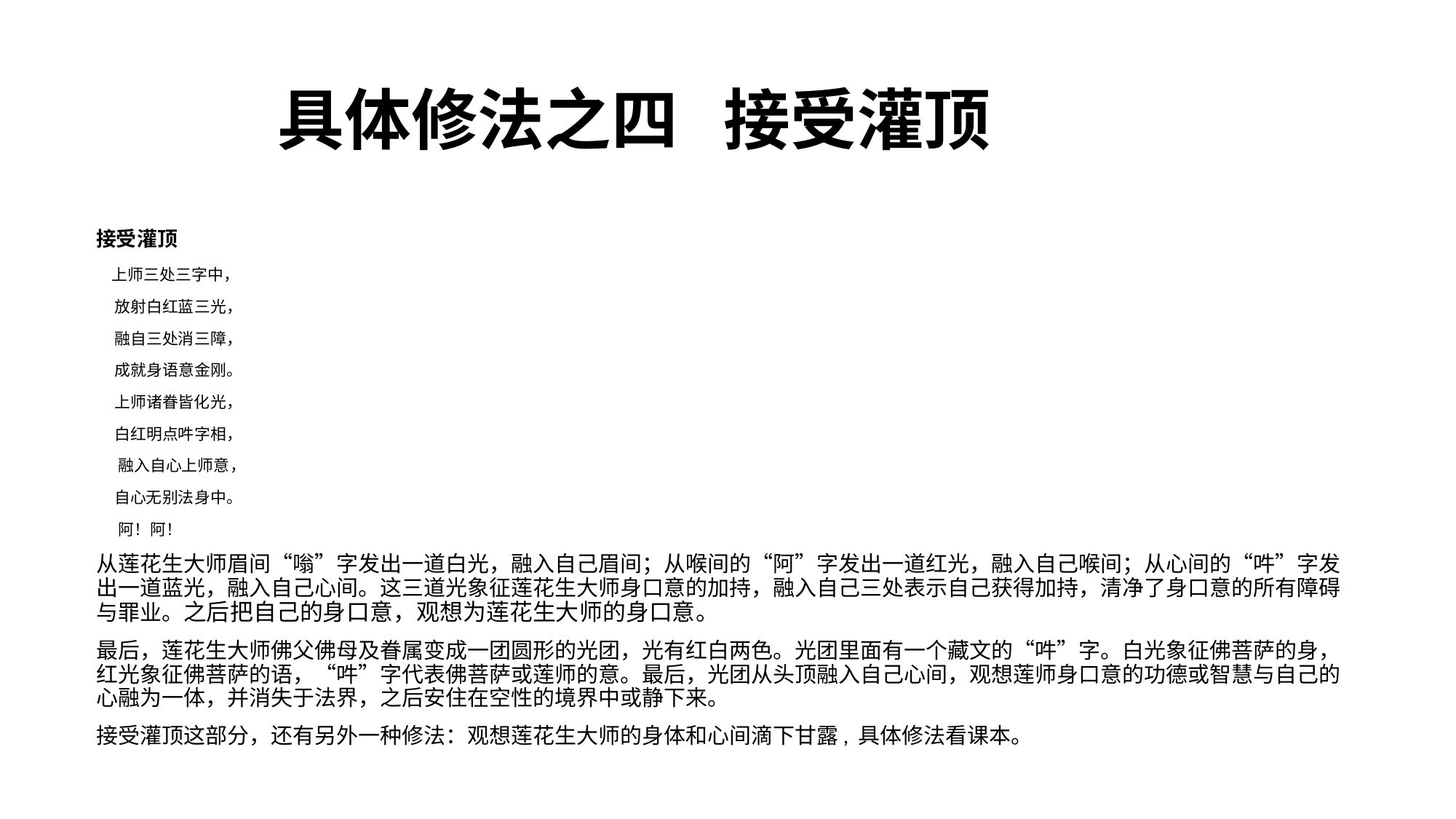

# 具体修法之四   接受灌顶

接受灌顶
   上师三处三字中，
    放射白红蓝三光，
    融自三处消三障，
    成就身语意金刚。
    上师诸眷皆化光，
    白红明点吽字相，
     融入自心上师意，
    自心无别法身中。
     阿！阿！
从莲花生大师眉间“嗡”字发出一道白光，融入自己眉间；从喉间的“阿”字发出一道红光，融入自己喉间；从心间的“吽”字发出一道蓝光，融入自己心间。这三道光象征莲花生大师身口意的加持，融入自己三处表示自己获得加持，清净了身口意的所有障碍与罪业。之后把自己的身口意，观想为莲花生大师的身口意。
最后，莲花生大师佛父佛母及眷属变成一团圆形的光团，光有红白两色。光团里面有一个藏文的“吽”字。白光象征佛菩萨的身，红光象征佛菩萨的语，“吽”字代表佛菩萨或莲师的意。最后，光团从头顶融入自己心间，观想莲师身口意的功德或智慧与自己的心融为一体，并消失于法界，之后安住在空性的境界中或静下来。
接受灌顶这部分，还有另外一种修法：观想莲花生大师的身体和心间滴下甘露, 具体修法看课本。